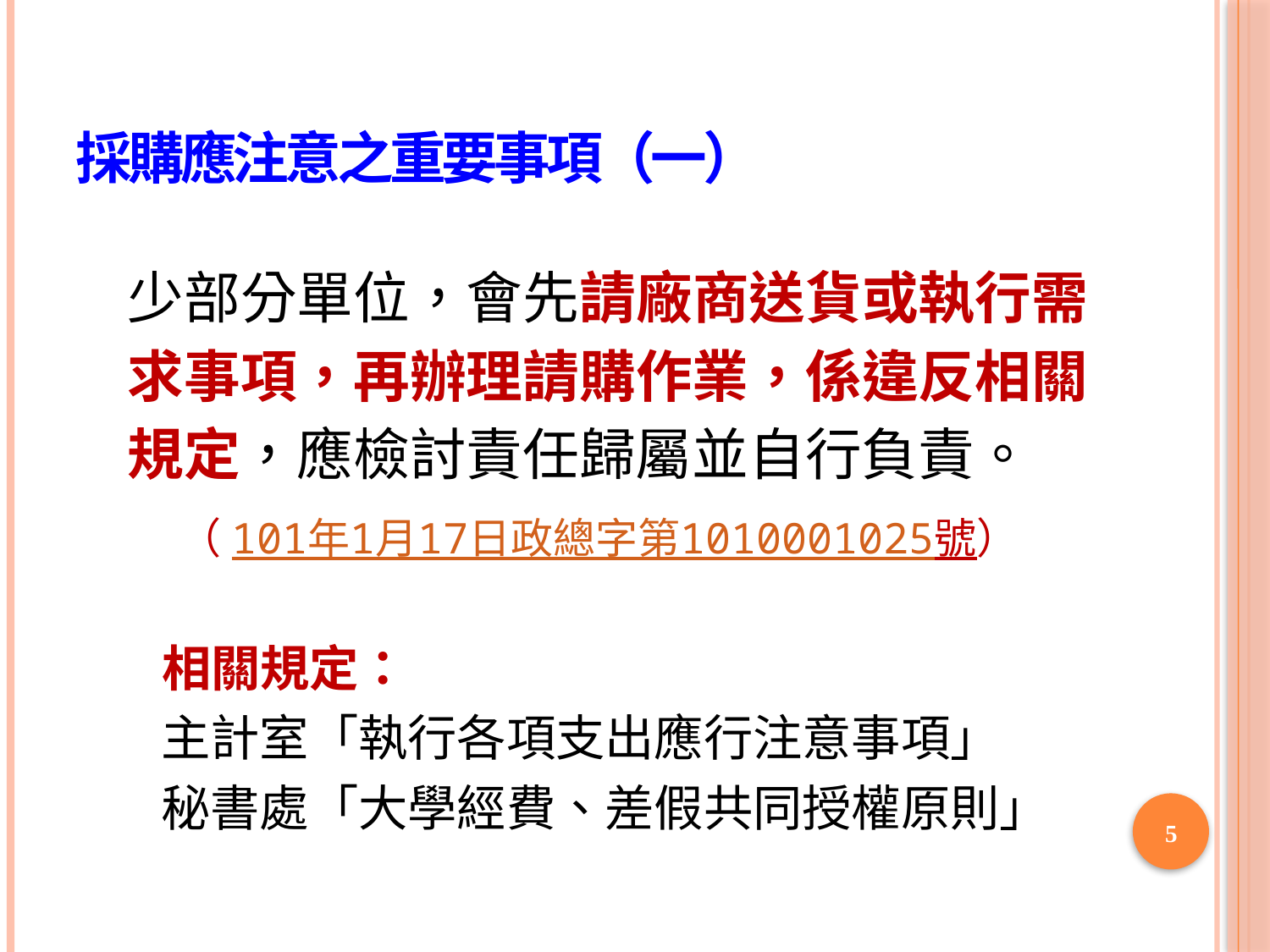

# 採購應注意之重要事項（一）
少部分單位，會先請廠商送貨或執行需
求事項，再辦理請購作業，係違反相關
規定，應檢討責任歸屬並自行負責。
   （101年1月17日政總字第1010001025號）

  相關規定：
  主計室「執行各項支出應行注意事項」
  秘書處「大學經費、差假共同授權原則」

5